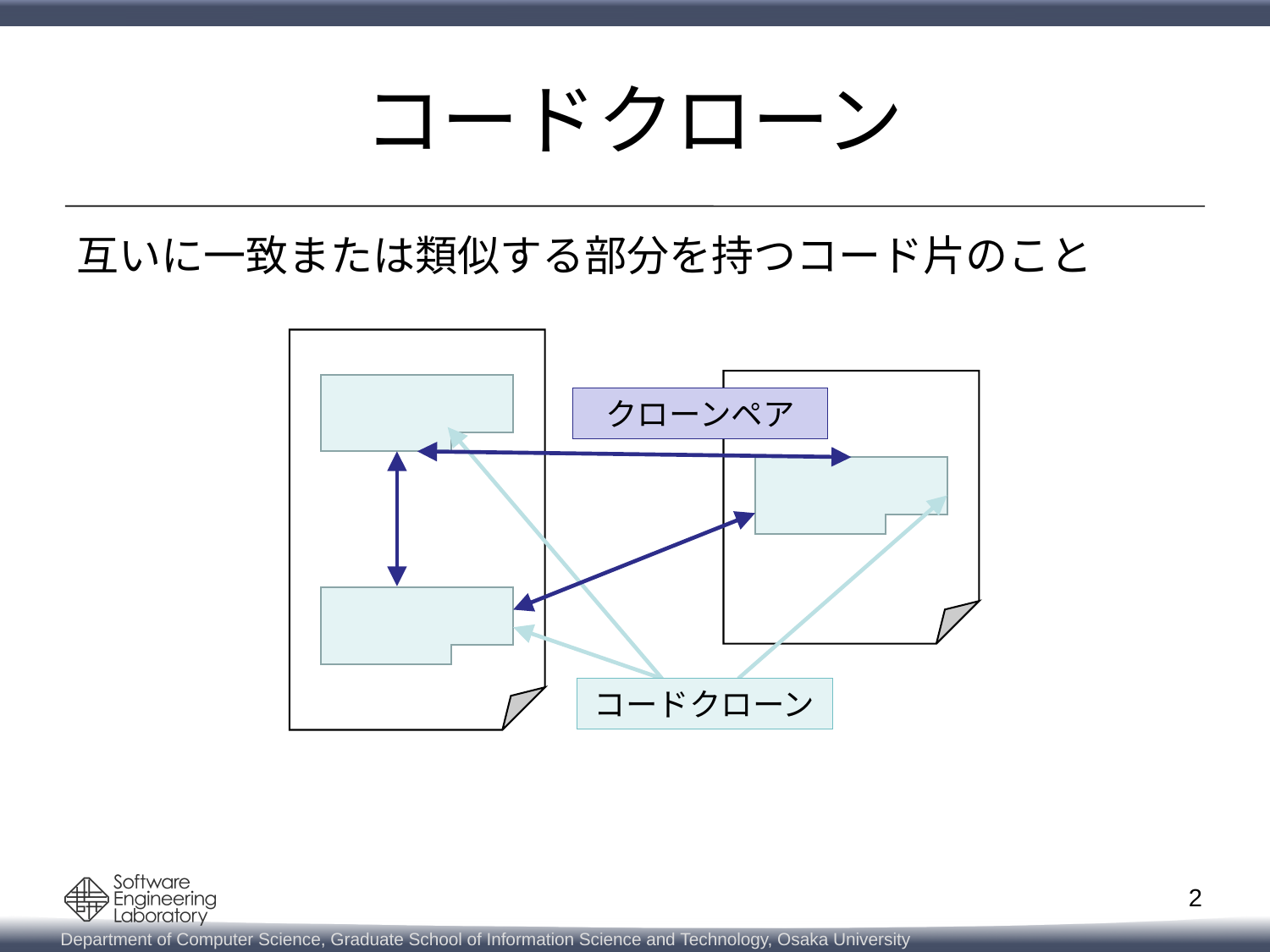

# コードクローン
互いに一致または類似する部分を持つコード片のこと

クローンペア

コードクローン
2